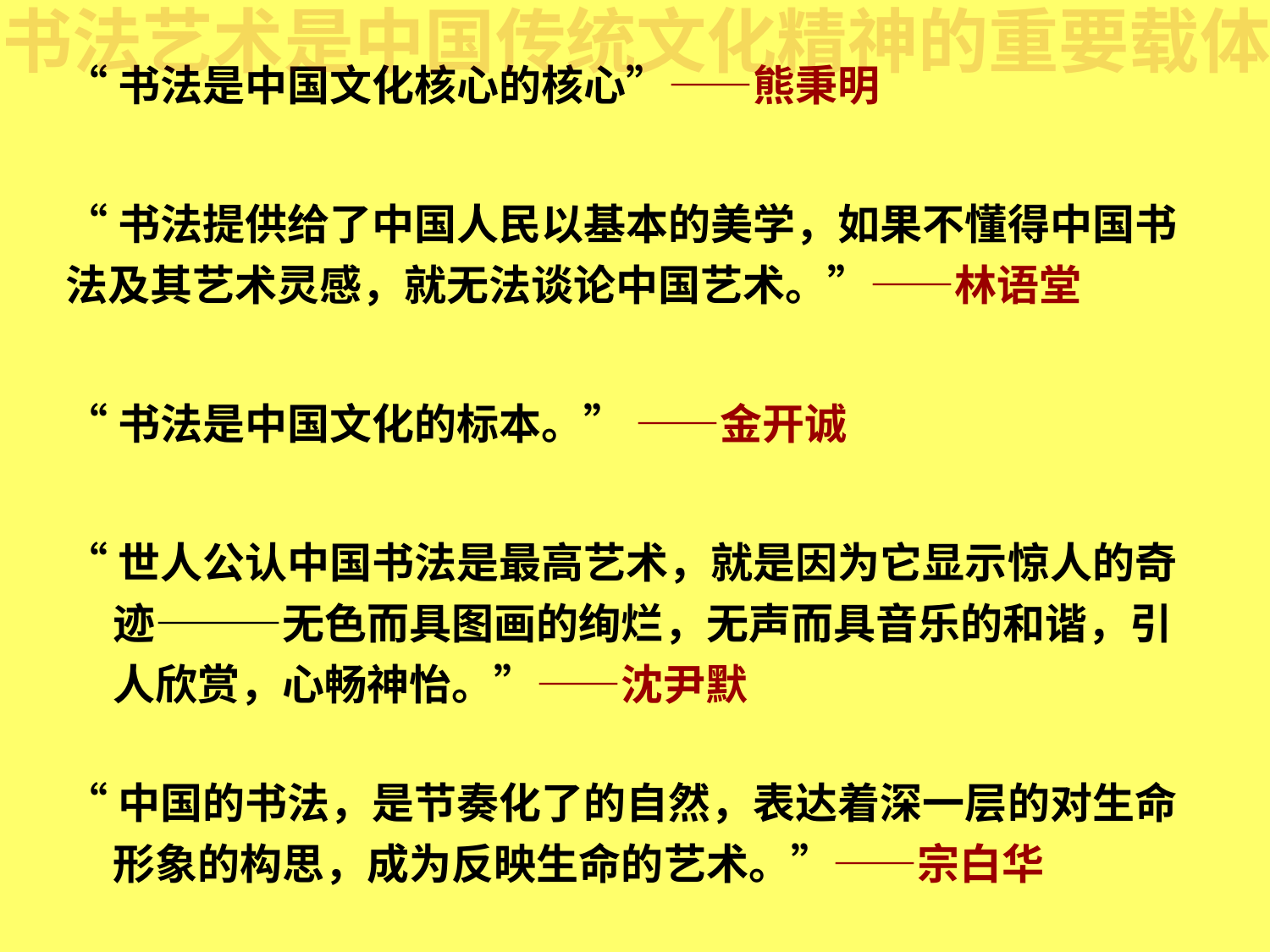

书法艺术是中国传统文化精神的重要载体

“书法是中国文化核心的核心”——熊秉明

“书法提供给了中国人民以基本的美学，如果不懂得中国书法及其艺术灵感，就无法谈论中国艺术。”——林语堂

“书法是中国文化的标本。” ——金开诚

“世人公认中国书法是最高艺术，就是因为它显示惊人的奇迹———无色而具图画的绚烂，无声而具音乐的和谐，引人欣赏，心畅神怡。”——沈尹默

“中国的书法，是节奏化了的自然，表达着深一层的对生命形象的构思，成为反映生命的艺术。”——宗白华